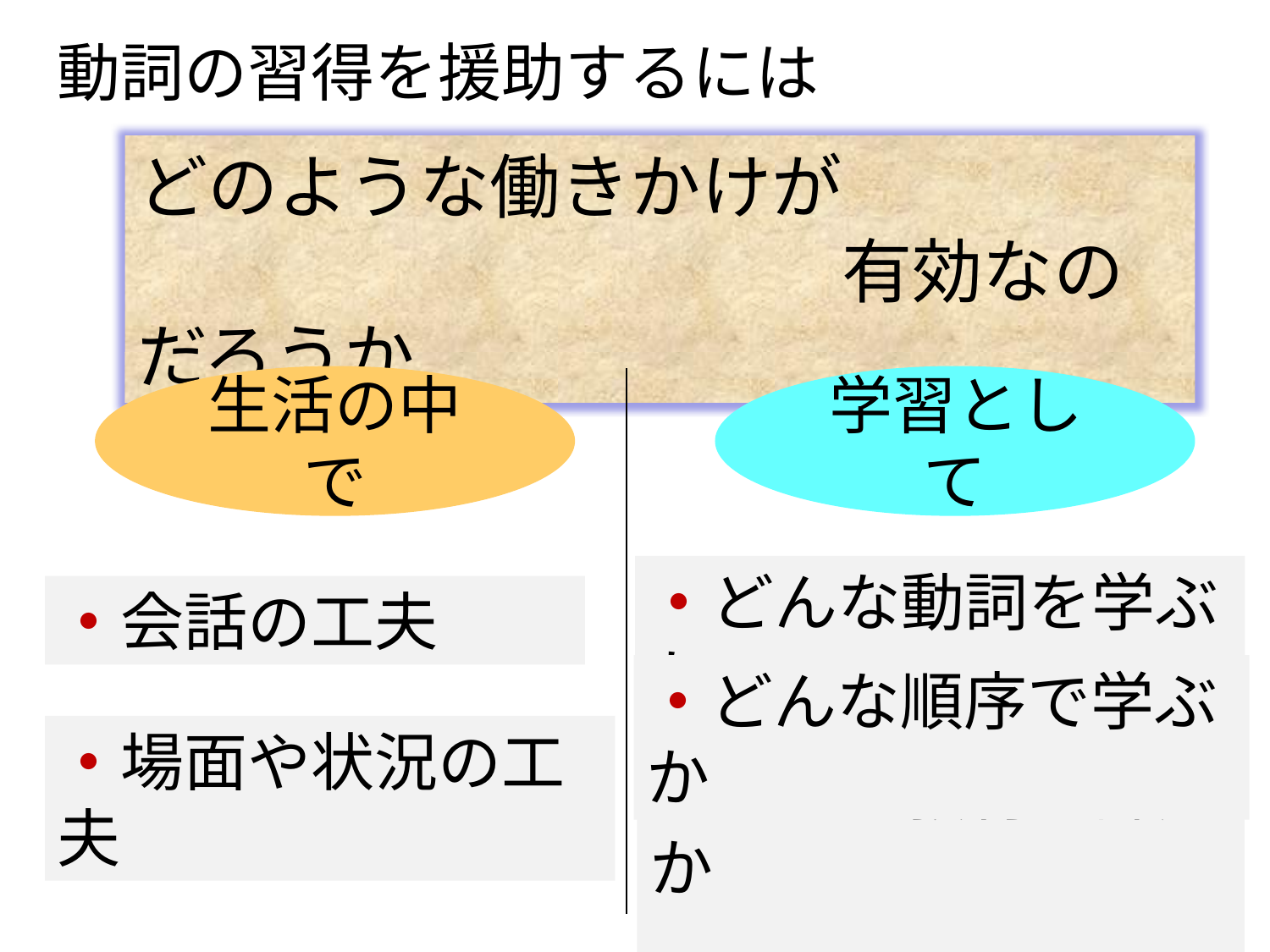

動詞の習得を援助するには
どのような働きかけが
　　　　　　　　　　有効なのだろうか
生活の中で
学習として
・どんな動詞を学ぶか
・会話の工夫
・どんな順序で学ぶか
・場面や状況の工夫
・どんな教材・課題か